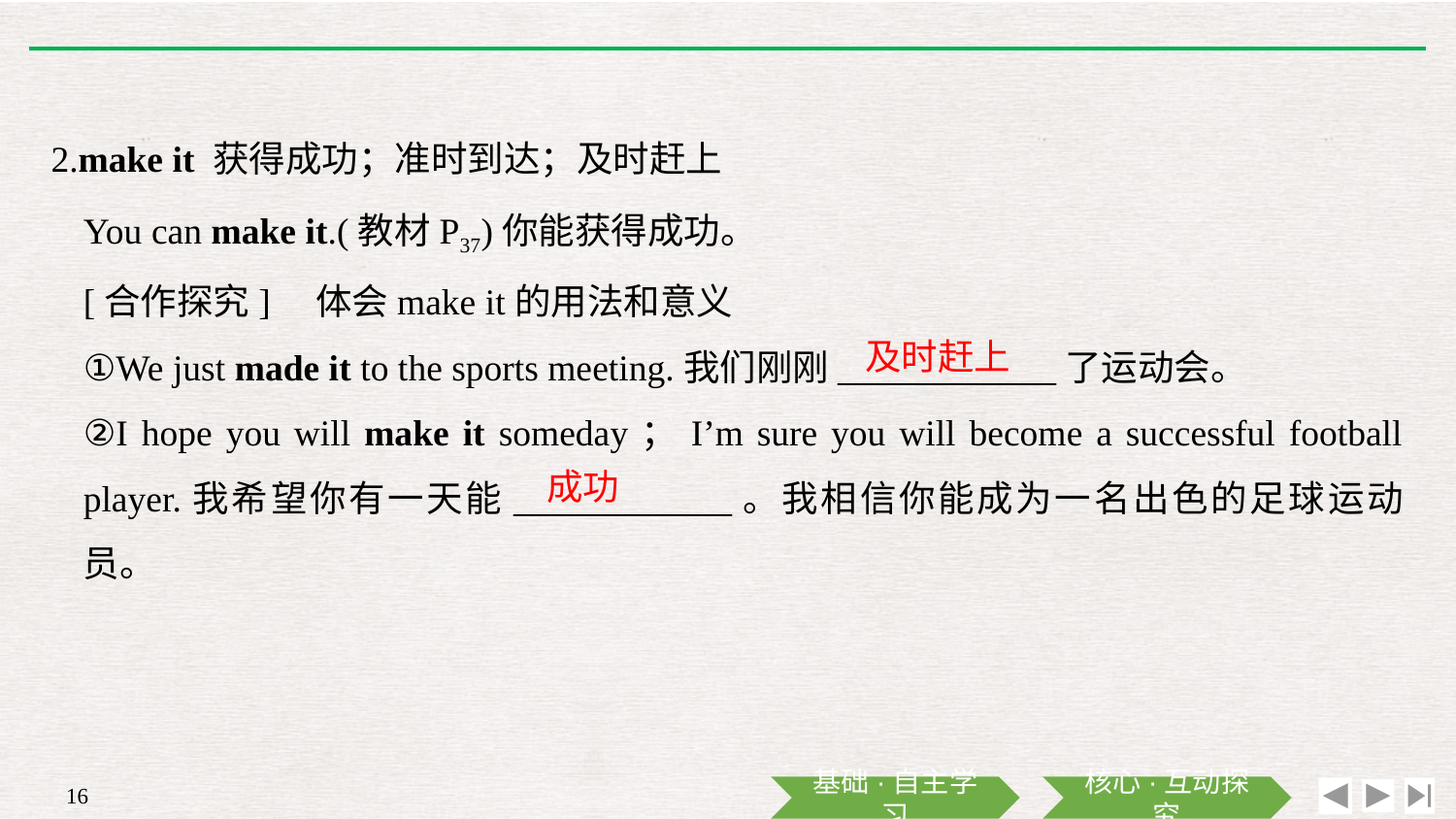

2.make it 获得成功；准时到达；及时赶上
You can make it.(教材P37)你能获得成功。
[合作探究]　体会make it的用法和意义
①We just made it to the sports meeting.我们刚刚____________了运动会。
②I hope you will make it someday；I’m sure you will become a successful football player.我希望你有一天能____________。我相信你能成为一名出色的足球运动员。
及时赶上
成功